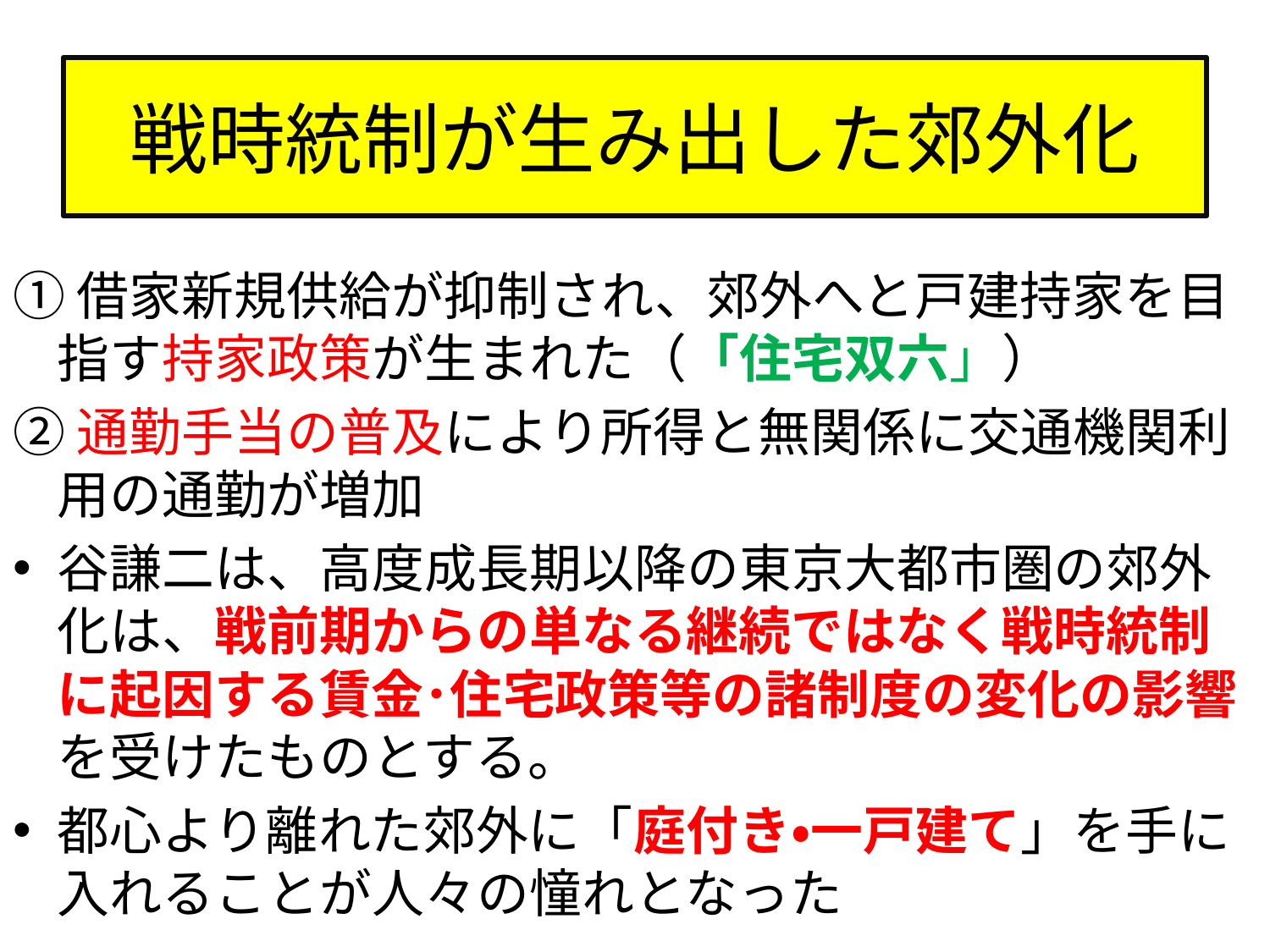

# 戦時統制が生み出した郊外化
①借家新規供給が抑制され、郊外へと戸建持家を目指す持家政策が生まれた（「住宅双六」）
②通勤手当の普及により所得と無関係に交通機関利用の通勤が増加
谷謙二は、高度成長期以降の東京大都市圏の郊外化は、戦前期からの単なる継続ではなく戦時統制に起因する賃金･住宅政策等の諸制度の変化の影響を受けたものとする。
都心より離れた郊外に「庭付き・一戸建て」を手に入れることが人々の憧れとなった